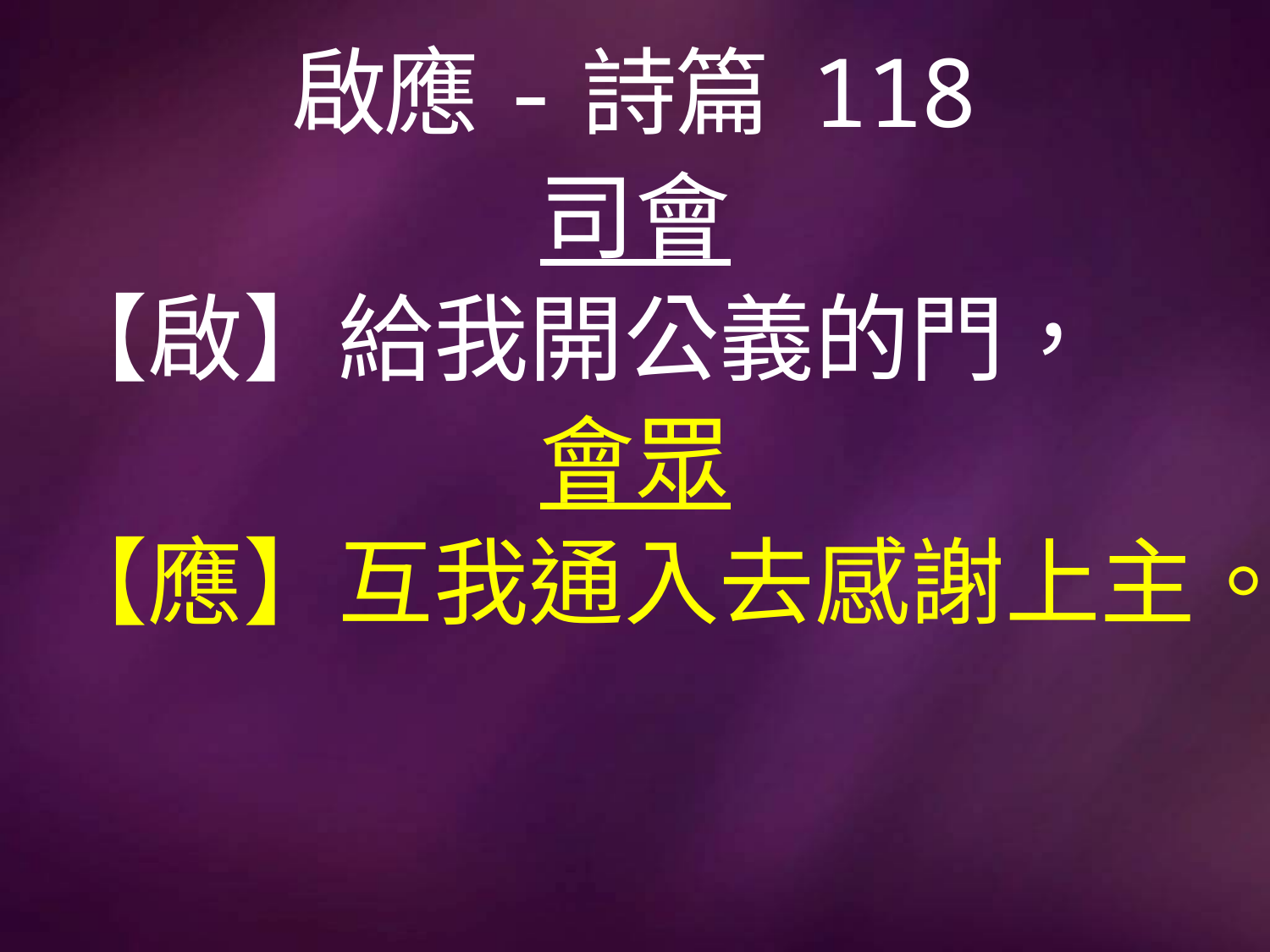

# 啟應-詩篇 118
司會
【啟】給我開公義的門，
會眾
【應】互我通入去感謝上主。